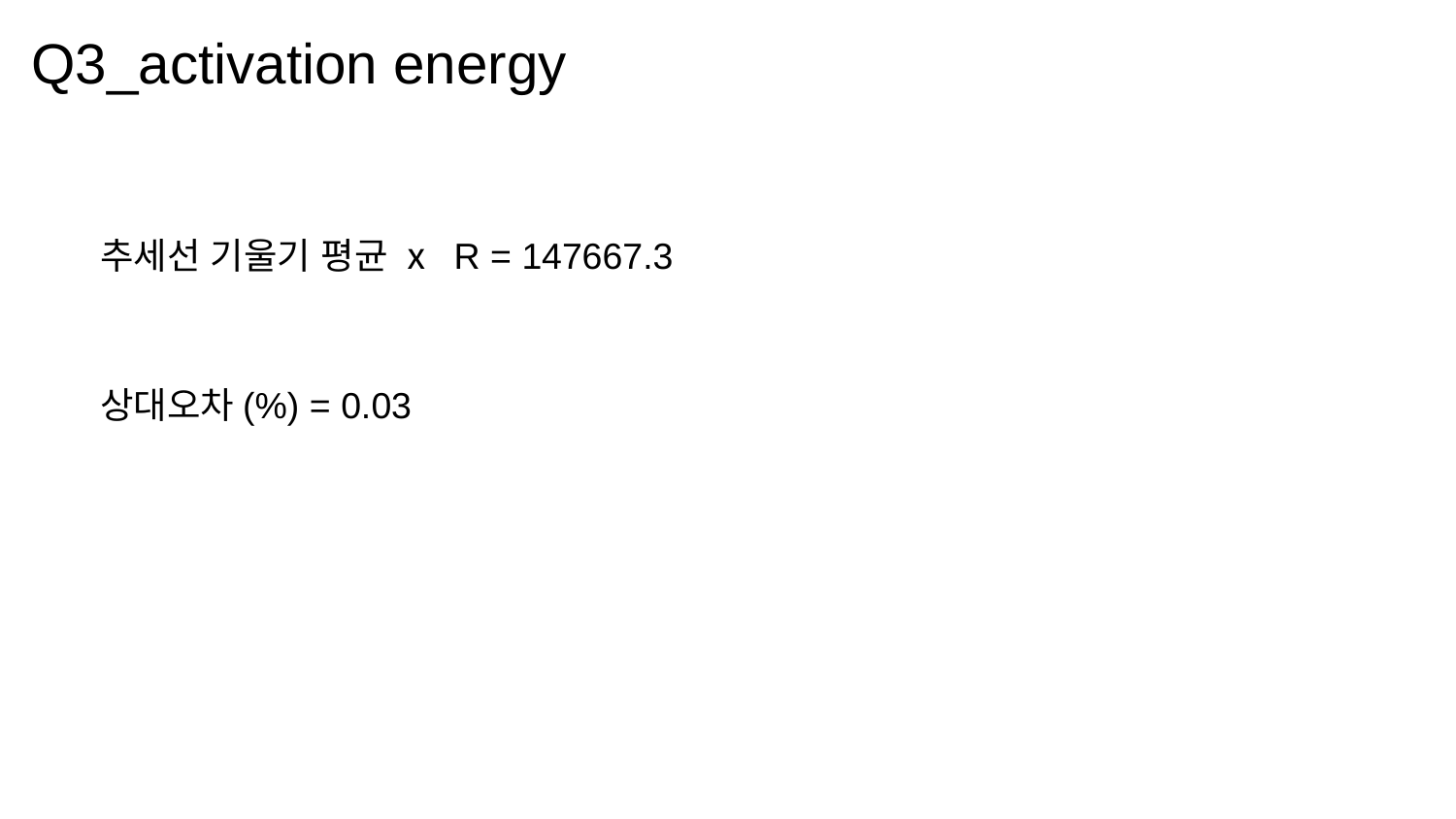

Q3_activation energy
추세선 기울기 평균 ⅹ R = 147667.3
상대오차(%) = 0.03